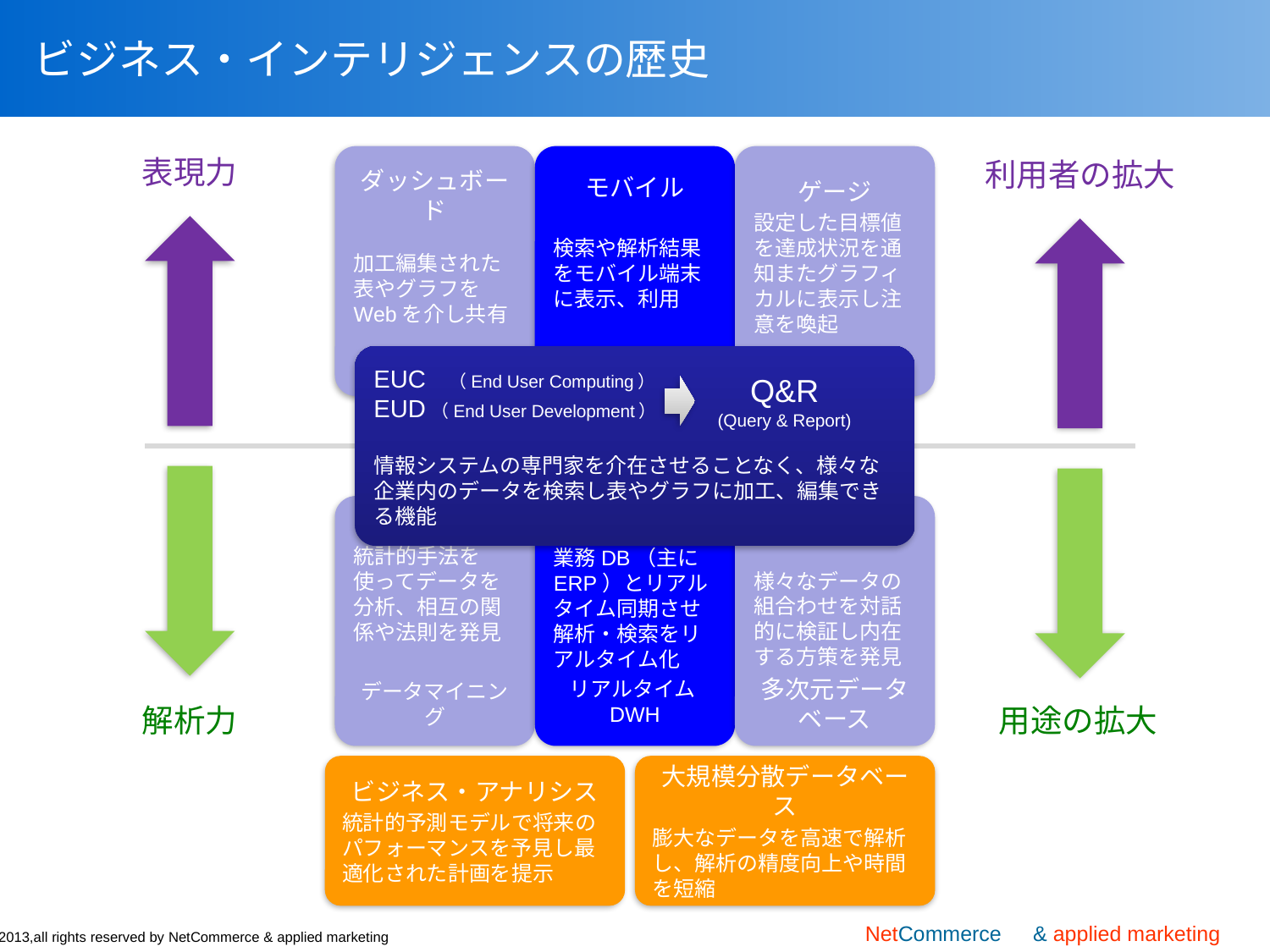

# ビジネス・インテリジェンスの歴史
表現力

ダッシュボード

加工編集された表やグラフをWebを介し共有

モバイル

検索や解析結果をモバイル端末に表示、利用

ゲージ
設定した目標値を達成状況を通知またグラフィカルに表示し注意を喚起

利用者の拡大

EUC　（End User Computing）
EUD（End User Development）

情報システムの専門家を介在させることなく、様々な企業内のデータを検索し表やグラフに加工、編集できる機能

Q&R
(Query & Report)

解析力

用途の拡大

統計的手法を使ってデータを分析、相互の関係や法則を発見

データマイニング

業務DB（主にERP）とリアルタイム同期させ解析・検索をリアルタイム化
リアルタイムDWH

様々なデータの組合わせを対話的に検証し内在する方策を発見
多次元データベース
ビジネス・アナリシス
統計的予測モデルで将来のパフォーマンスを予見し最適化された計画を提示
大規模分散データベース
膨大なデータを高速で解析し、解析の精度向上や時間を短縮